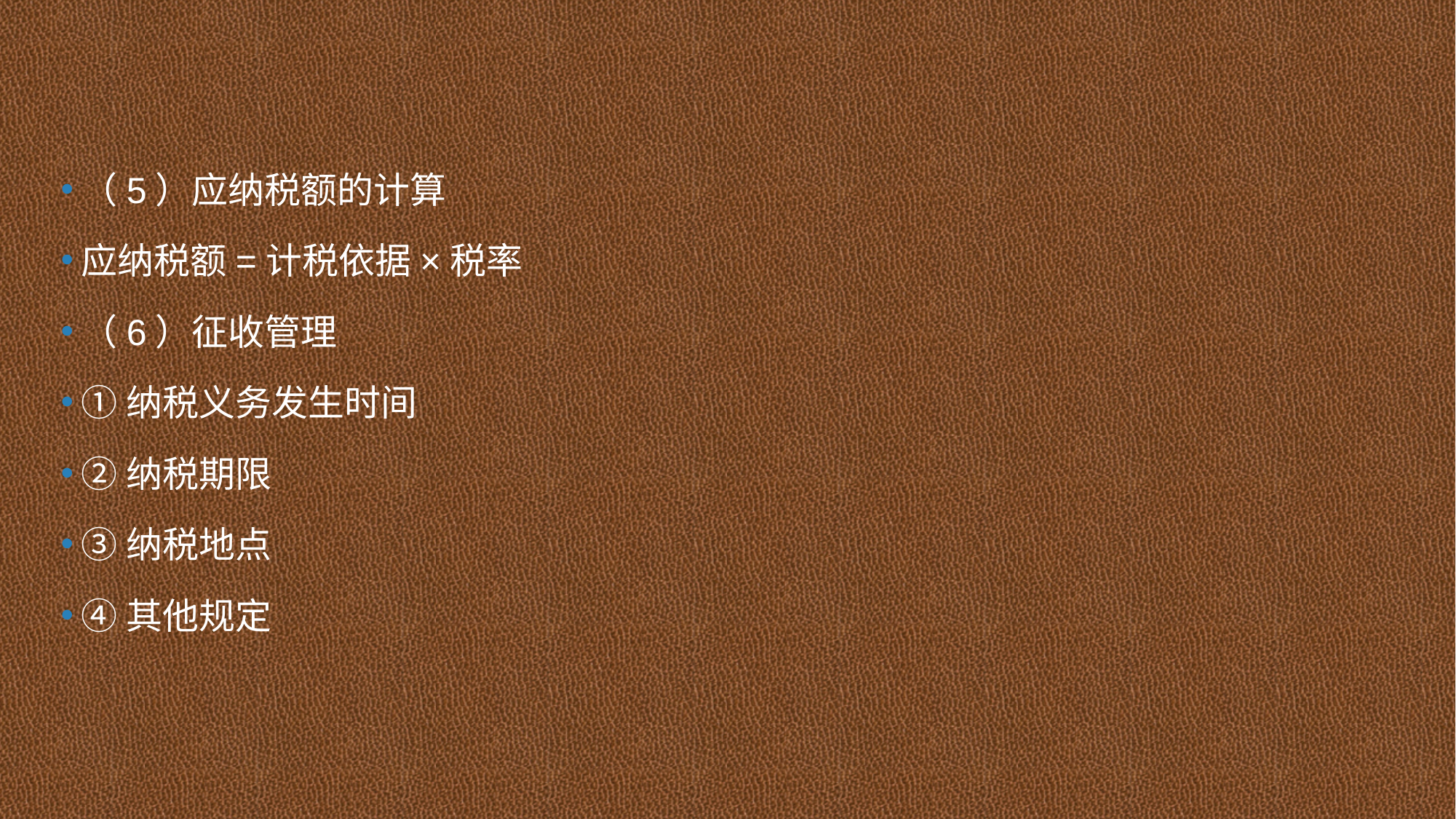

（5）应纳税额的计算
应纳税额=计税依据×税率
（6）征收管理
①纳税义务发生时间
②纳税期限
③纳税地点
④其他规定